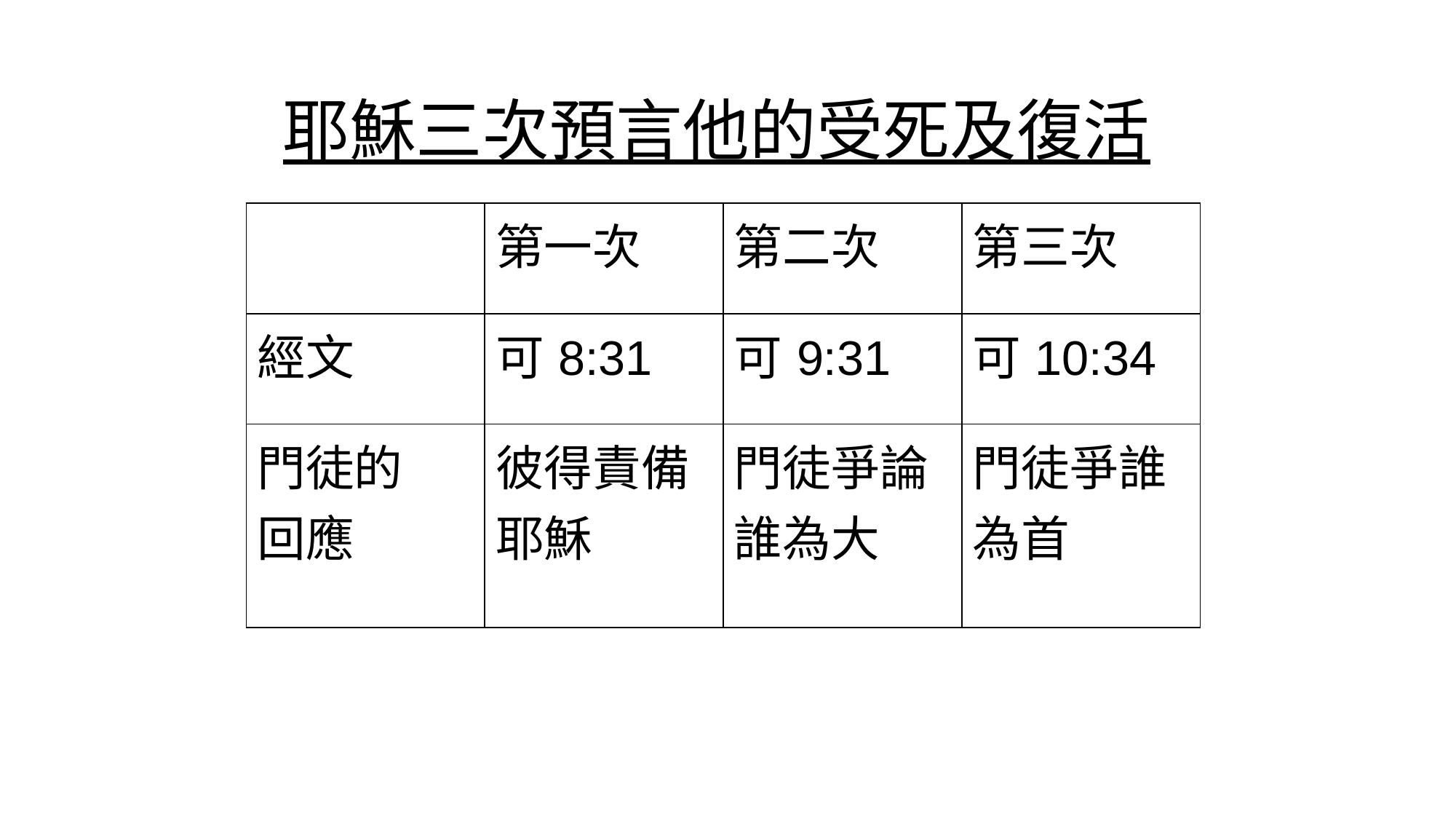

耶穌三次預言他的受死及復活
|  | 第一次 | 第二次 | 第三次 |
| --- | --- | --- | --- |
| 經文 | 可8:31 | 可9:31 | 可10:34 |
| 門徒的 回應 | 彼得責備耶穌 | 門徒爭論誰為大 | 門徒爭誰為首 |